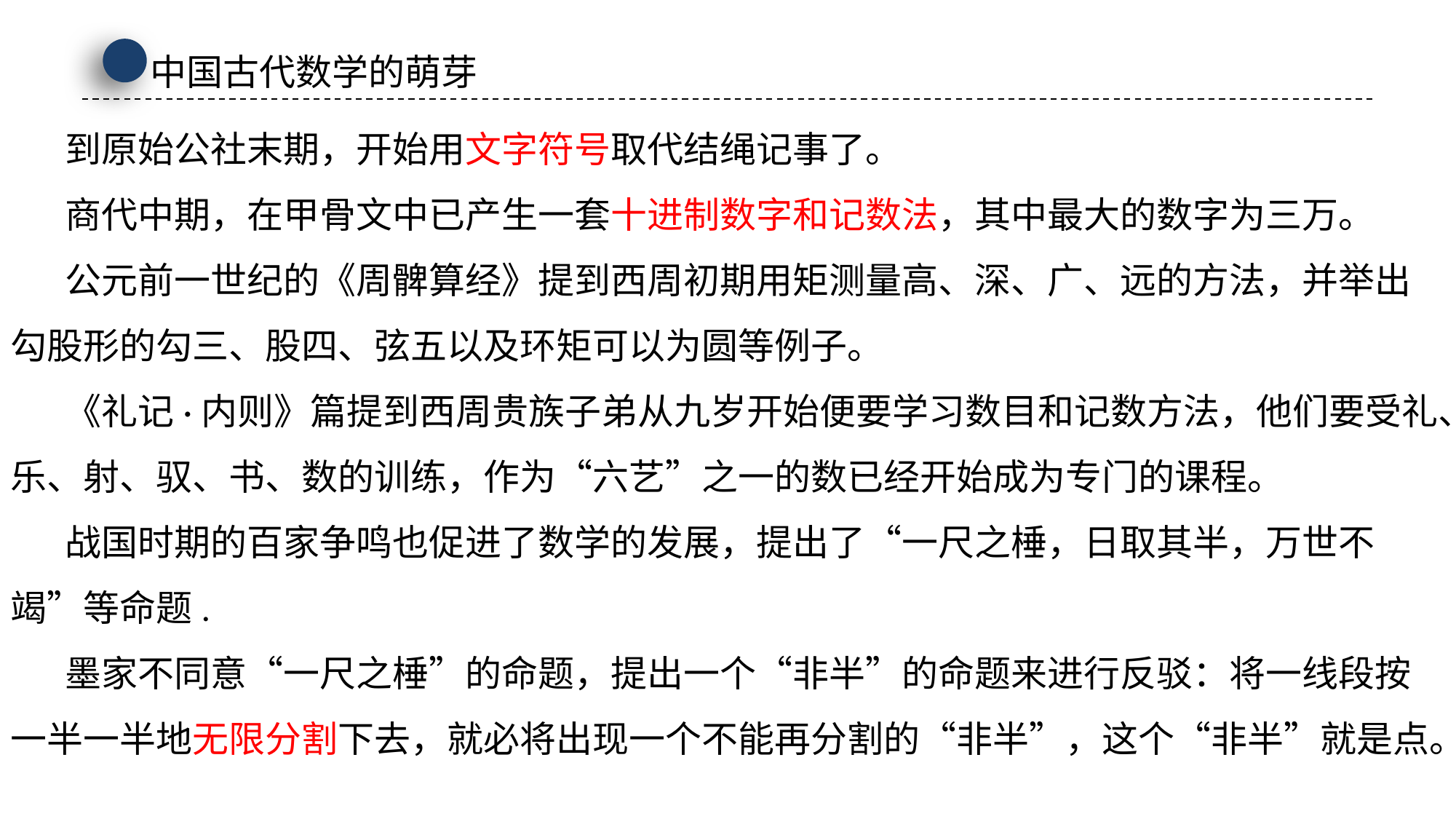

中国古代数学的萌芽
到原始公社末期，开始用文字符号取代结绳记事了。
商代中期，在甲骨文中已产生一套十进制数字和记数法，其中最大的数字为三万。
公元前一世纪的《周髀算经》提到西周初期用矩测量高、深、广、远的方法，并举出勾股形的勾三、股四、弦五以及环矩可以为圆等例子。
《礼记·内则》篇提到西周贵族子弟从九岁开始便要学习数目和记数方法，他们要受礼、乐、射、驭、书、数的训练，作为“六艺”之一的数已经开始成为专门的课程。
战国时期的百家争鸣也促进了数学的发展，提出了“一尺之棰，日取其半，万世不竭”等命题.
墨家不同意“一尺之棰”的命题，提出一个“非半”的命题来进行反驳：将一线段按一半一半地无限分割下去，就必将出现一个不能再分割的“非半”，这个“非半”就是点。